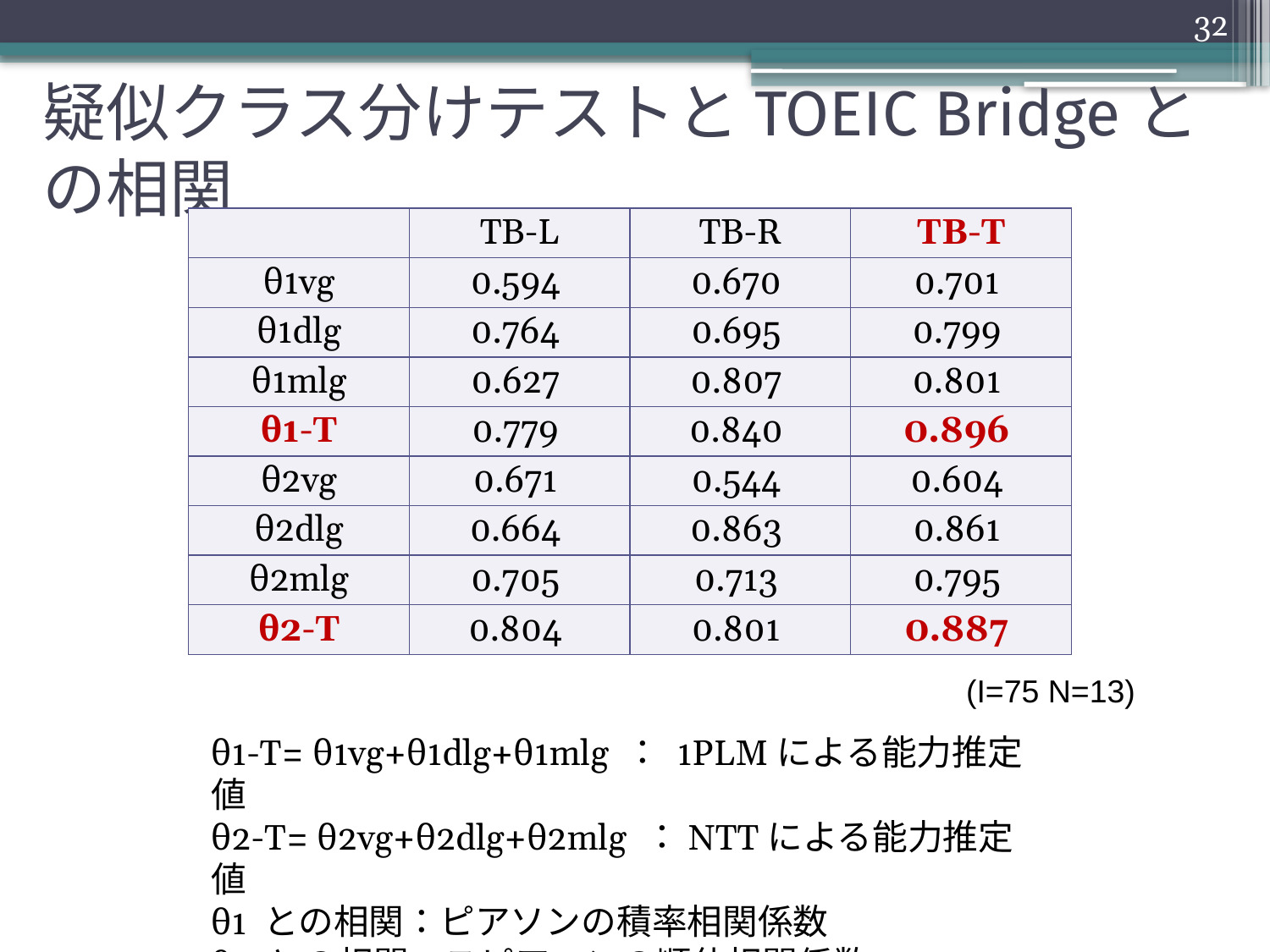

32
# 疑似クラス分けテストとTOEIC Bridgeとの相関
|  | TB-L | TB-R | TB-T |
| --- | --- | --- | --- |
| θ1vg | 0.594 | 0.670 | 0.701 |
| θ1dlg | 0.764 | 0.695 | 0.799 |
| θ1mlg | 0.627 | 0.807 | 0.801 |
| θ1-T | 0.779 | 0.840 | 0.896 |
| θ2vg | 0.671 | 0.544 | 0.604 |
| θ2dlg | 0.664 | 0.863 | 0.861 |
| θ2mlg | 0.705 | 0.713 | 0.795 |
| θ2-T | 0.804 | 0.801 | 0.887 |
(I=75 N=13)
θ1-T= θ1vg+θ1dlg+θ1mlg ： 1PLMによる能力推定値
θ2-T= θ2vg+θ2dlg+θ2mlg ：NTTによる能力推定値
θ1 との相関：ピアソンの積率相関係数
θ2 との相関：スピアマンの順位相関係数